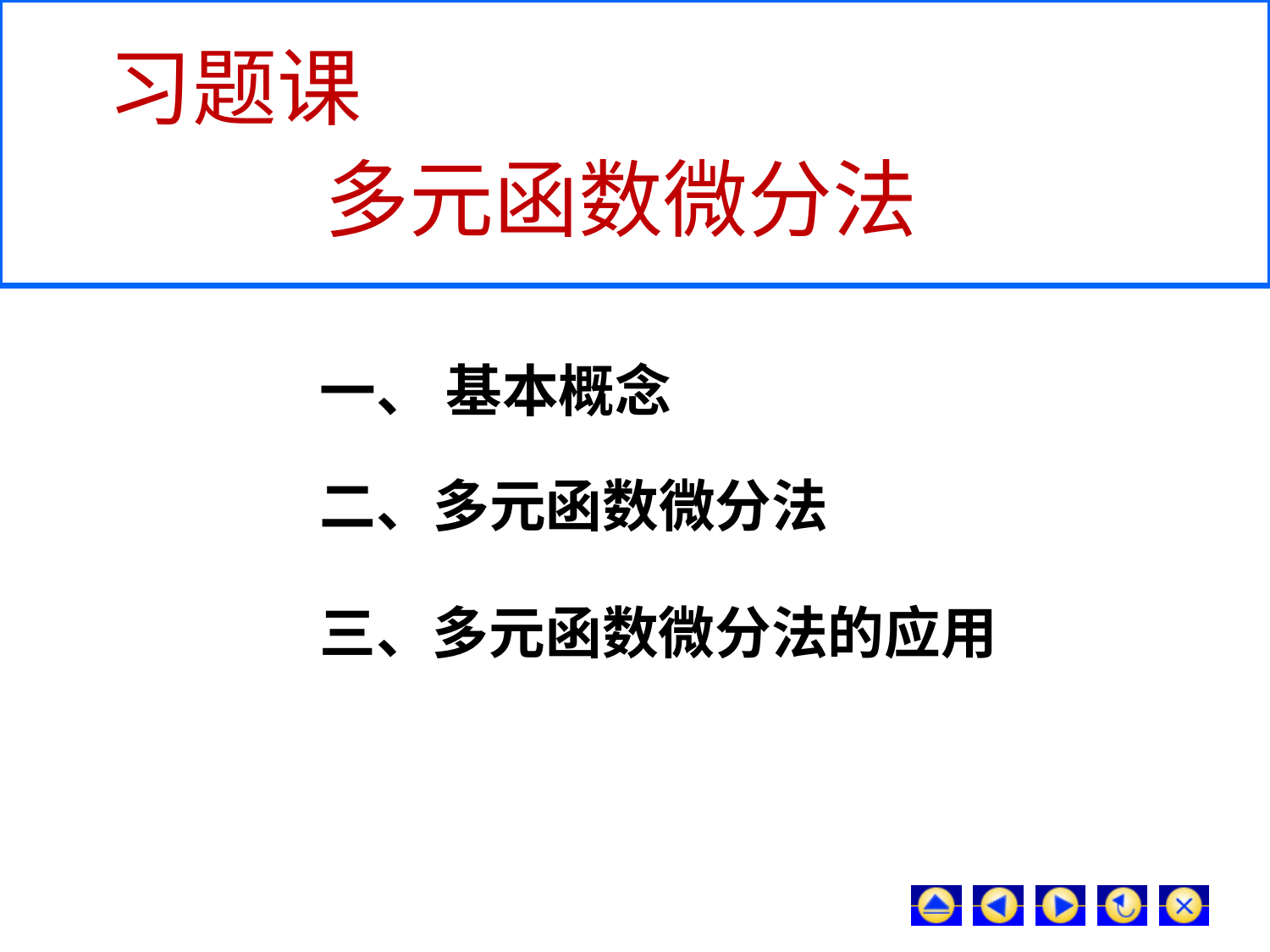

# 习题课
多元函数微分法
一、 基本概念
二、多元函数微分法
三、多元函数微分法的应用